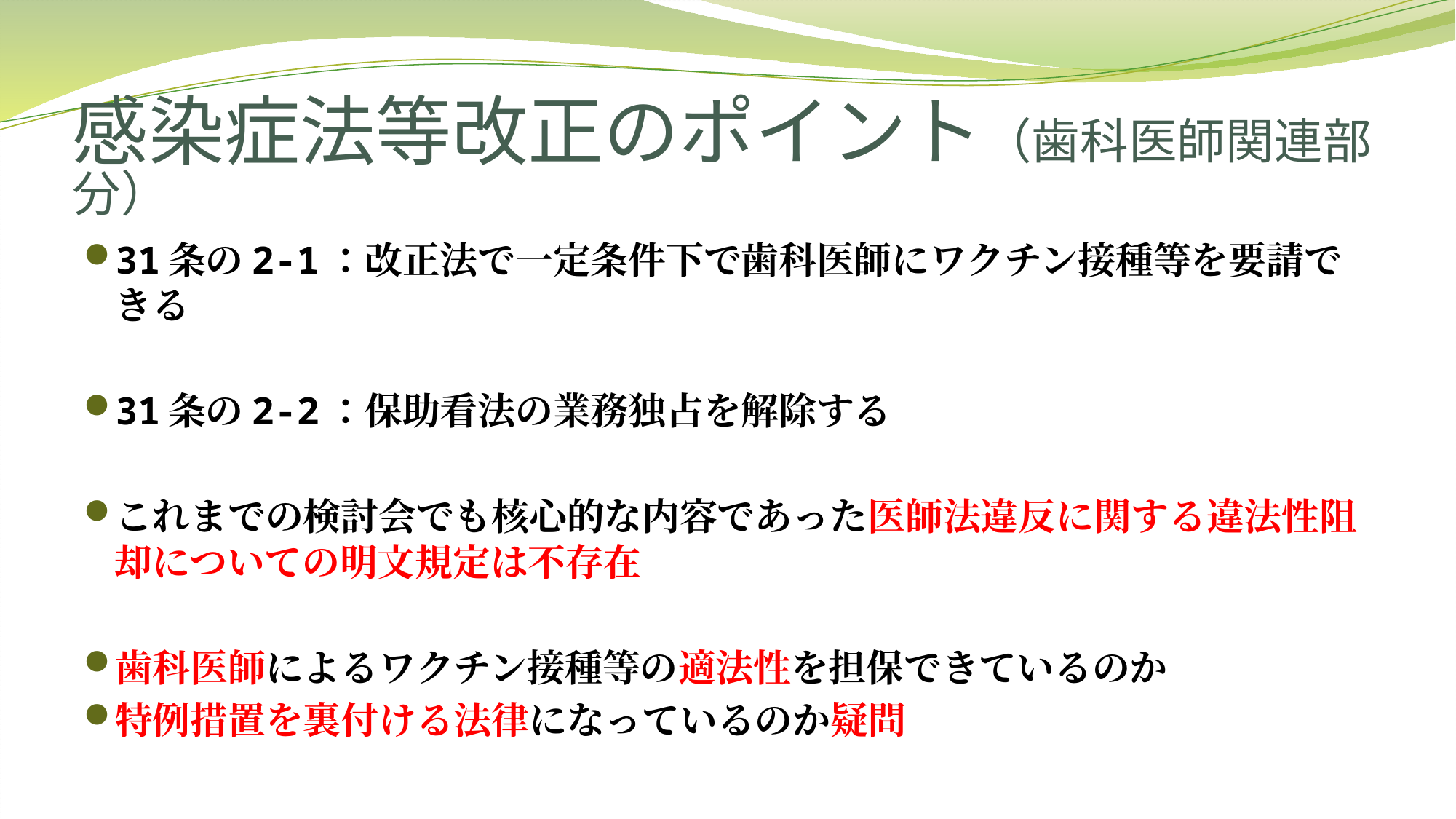

# 感染症法等改正のポイント（歯科医師関連部分）
31条の2-1：改正法で一定条件下で歯科医師にワクチン接種等を要請できる

31条の2-2：保助看法の業務独占を解除する

これまでの検討会でも核心的な内容であった医師法違反に関する違法性阻却についての明文規定は不存在

歯科医師によるワクチン接種等の適法性を担保できているのか
特例措置を裏付ける法律になっているのか疑問